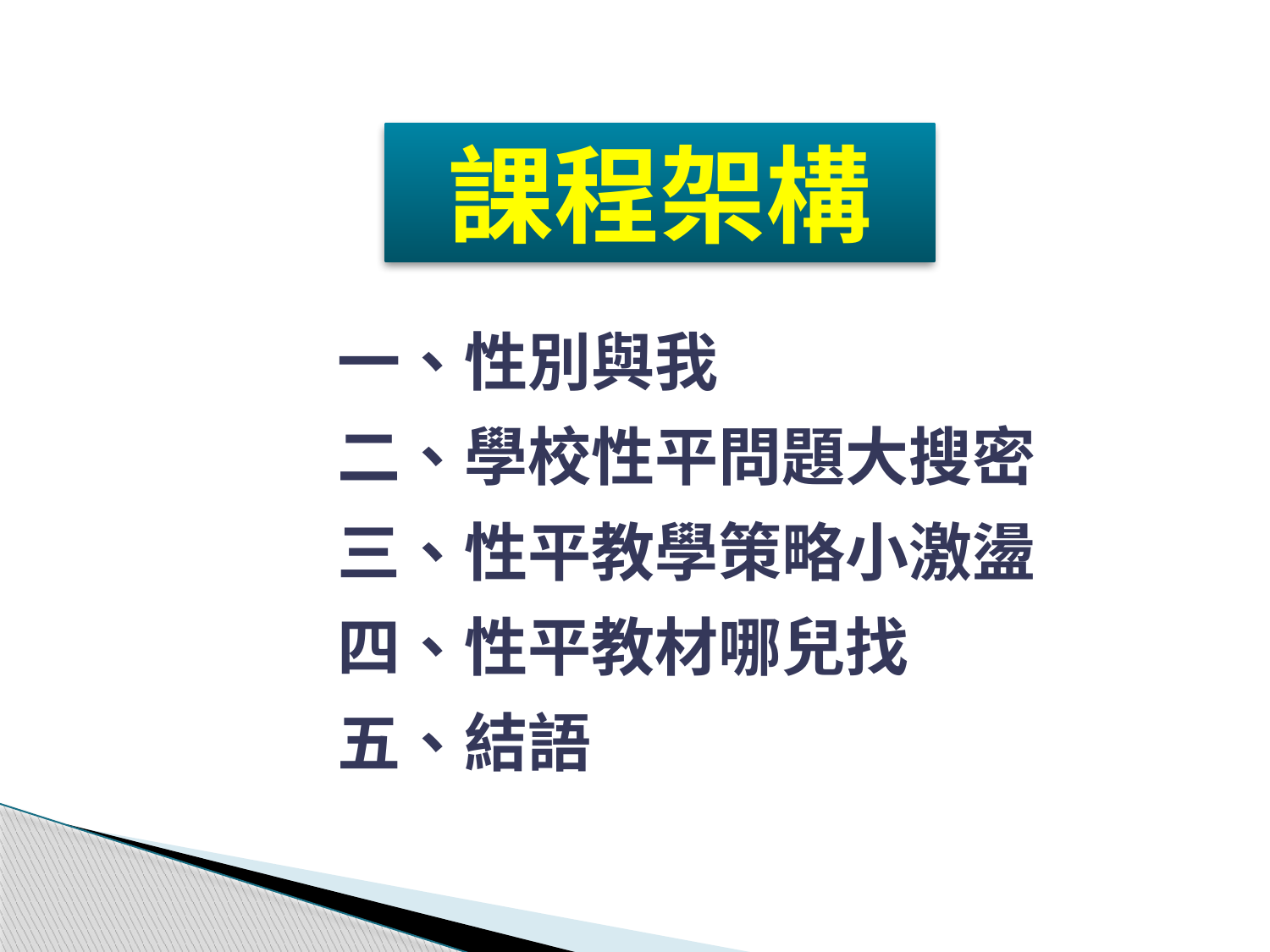

課程架構
一、性別與我
二、學校性平問題大搜密
三、性平教學策略小激盪
四、性平教材哪兒找
五、結語